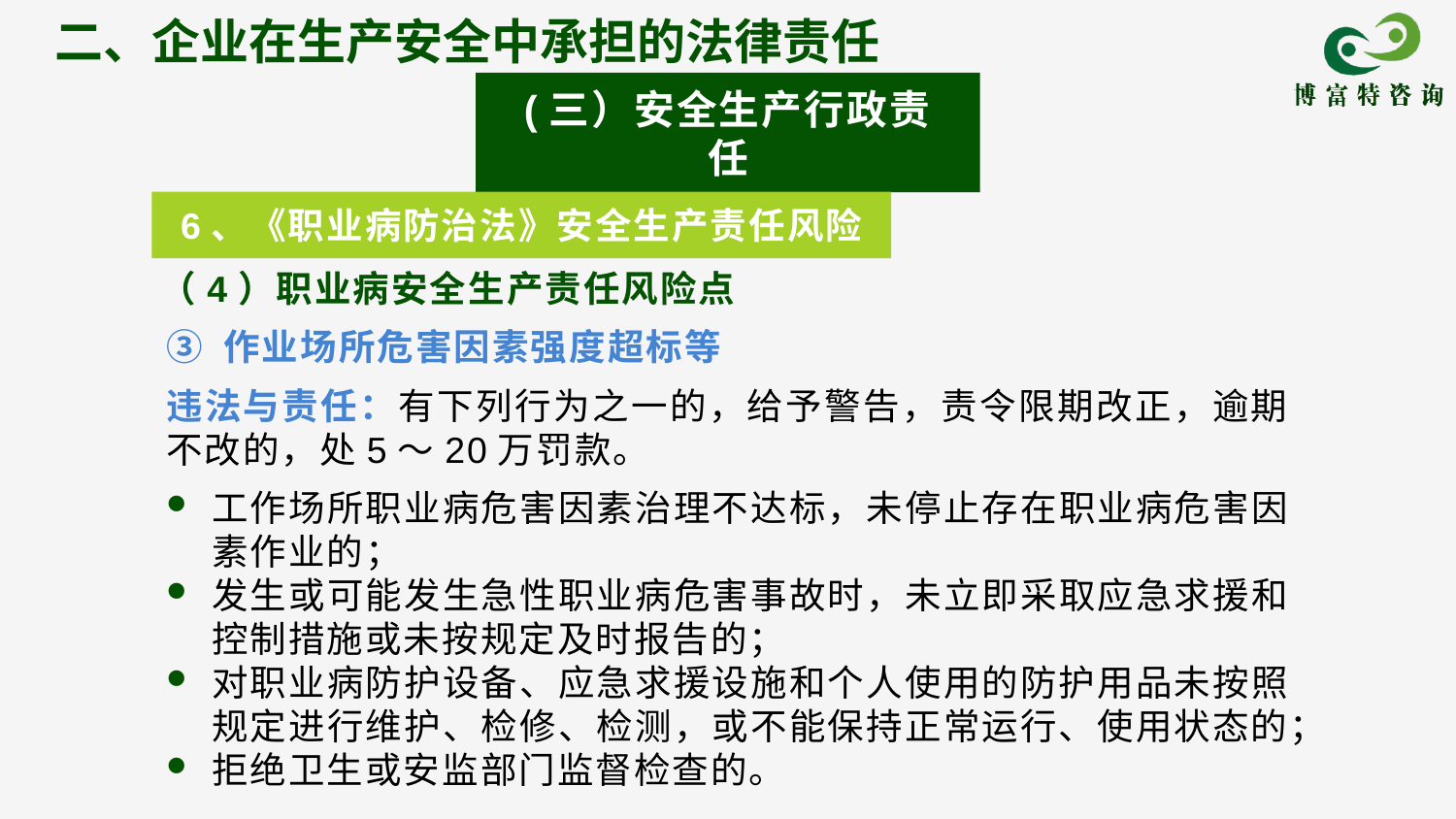

二、企业在生产安全中承担的法律责任
(三）安全生产行政责任
6、《职业病防治法》安全生产责任风险
（4）职业病安全生产责任风险点
③ 作业场所危害因素强度超标等
违法与责任：有下列行为之一的，给予警告，责令限期改正，逾期不改的，处5～20万罚款。
工作场所职业病危害因素治理不达标，未停止存在职业病危害因素作业的；
发生或可能发生急性职业病危害事故时，未立即采取应急求援和控制措施或未按规定及时报告的；
对职业病防护设备、应急求援设施和个人使用的防护用品未按照规定进行维护、检修、检测，或不能保持正常运行、使用状态的；
拒绝卫生或安监部门监督检查的。